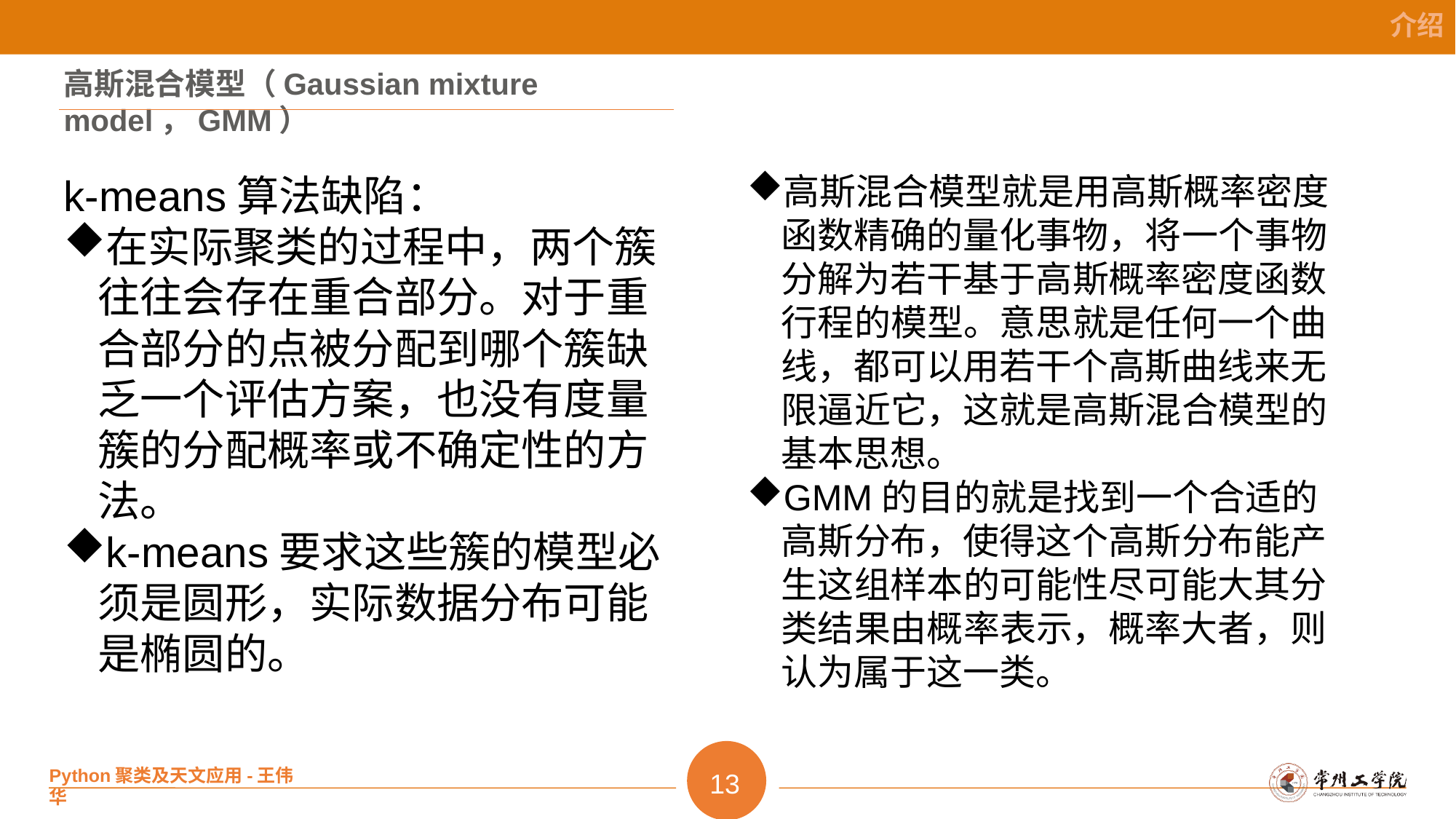

介绍
高斯混合模型（Gaussian mixture model，GMM）
k-means算法缺陷：
在实际聚类的过程中，两个簇往往会存在重合部分。对于重合部分的点被分配到哪个簇缺乏一个评估方案，也没有度量簇的分配概率或不确定性的方法。
k-means要求这些簇的模型必须是圆形，实际数据分布可能是椭圆的。
高斯混合模型就是用高斯概率密度函数精确的量化事物，将一个事物分解为若干基于高斯概率密度函数行程的模型。意思就是任何一个曲线，都可以用若干个高斯曲线来无限逼近它，这就是高斯混合模型的基本思想。
GMM的目的就是找到一个合适的高斯分布，使得这个高斯分布能产生这组样本的可能性尽可能大其分类结果由概率表示，概率大者，则认为属于这一类。